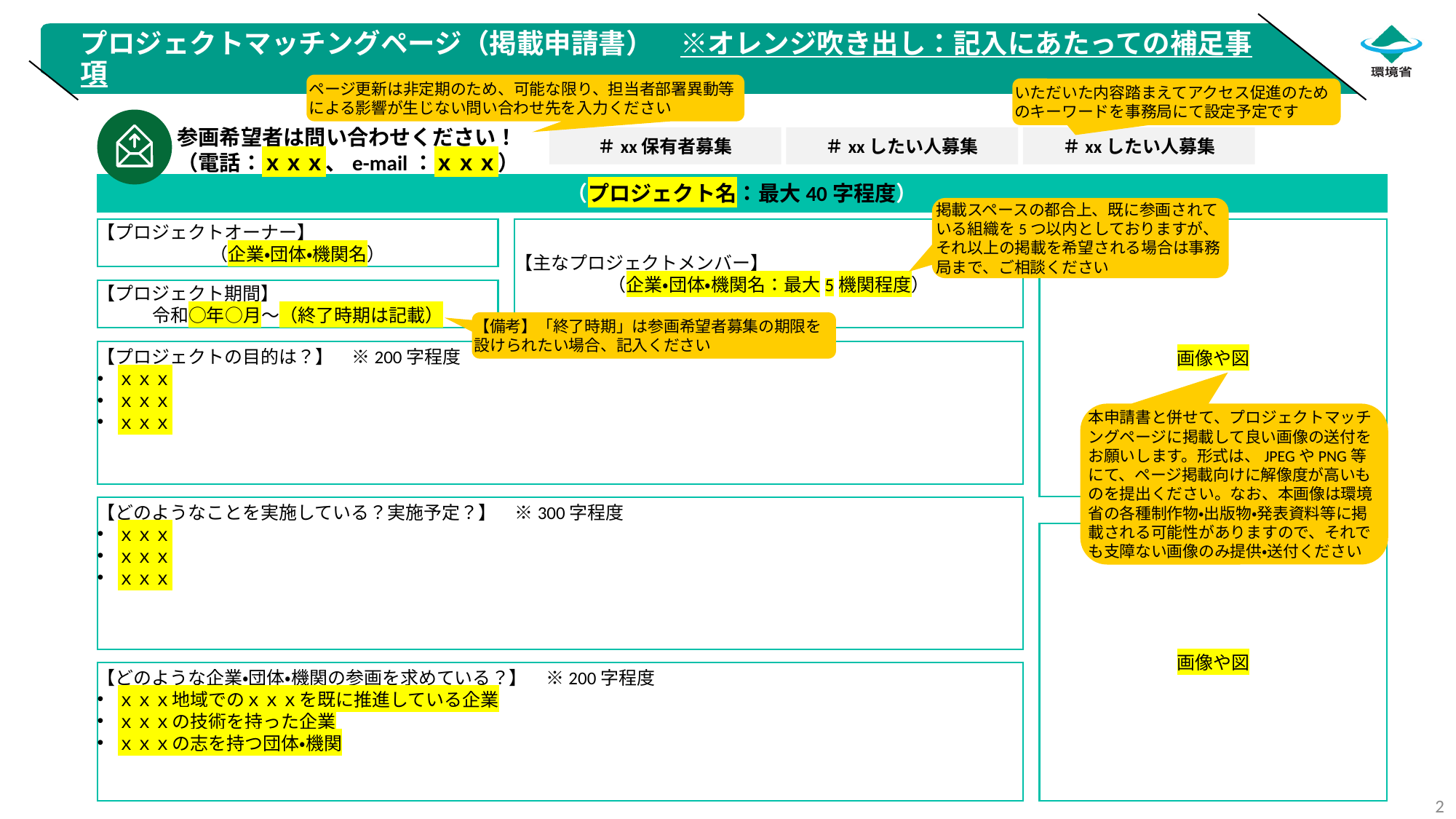

# プロジェクトマッチングページ（掲載申請書）　※オレンジ吹き出し：記入にあたっての補足事項
ページ更新は非定期のため、可能な限り、担当者部署異動等による影響が生じない問い合わせ先を入力ください
いただいた内容踏まえてアクセス促進のためのキーワードを事務局にて設定予定です

参画希望者は問い合わせください！
（電話：ｘｘｘ、e-mail：ｘｘｘ）
＃xx保有者募集
＃xxしたい人募集
＃xxしたい人募集
（プロジェクト名：最大40字程度）
【主なプロジェクトメンバー】
（企業・団体・機関名：最大5機関程度）
【プロジェクトオーナー】
（企業・団体・機関名）
【プロジェクト期間】
令和○年○月～（終了時期は記載）
掲載スペースの都合上、既に参画されている組織を5つ以内としておりますが、それ以上の掲載を希望される場合は事務局まで、ご相談ください
画像や図
【備考】「終了時期」は参画希望者募集の期限を設けられたい場合、記入ください
【プロジェクトの目的は？】　※200字程度
ｘｘｘ
ｘｘｘ
ｘｘｘ
【どのようなことを実施している？実施予定？】　※300字程度
ｘｘｘ
ｘｘｘ
ｘｘｘ

【どのような企業・団体・機関の参画を求めている？】　※200字程度
ｘｘｘ地域でのｘｘｘを既に推進している企業
ｘｘｘの技術を持った企業
ｘｘｘの志を持つ団体・機関

本申請書と併せて、プロジェクトマッチングページに掲載して良い画像の送付をお願いします。形式は、JPEGやPNG等にて、ページ掲載向けに解像度が高いものを提出ください。なお、本画像は環境省の各種制作物・出版物・発表資料等に掲載される可能性がありますので、それでも支障ない画像のみ提供・送付ください
画像や図
2